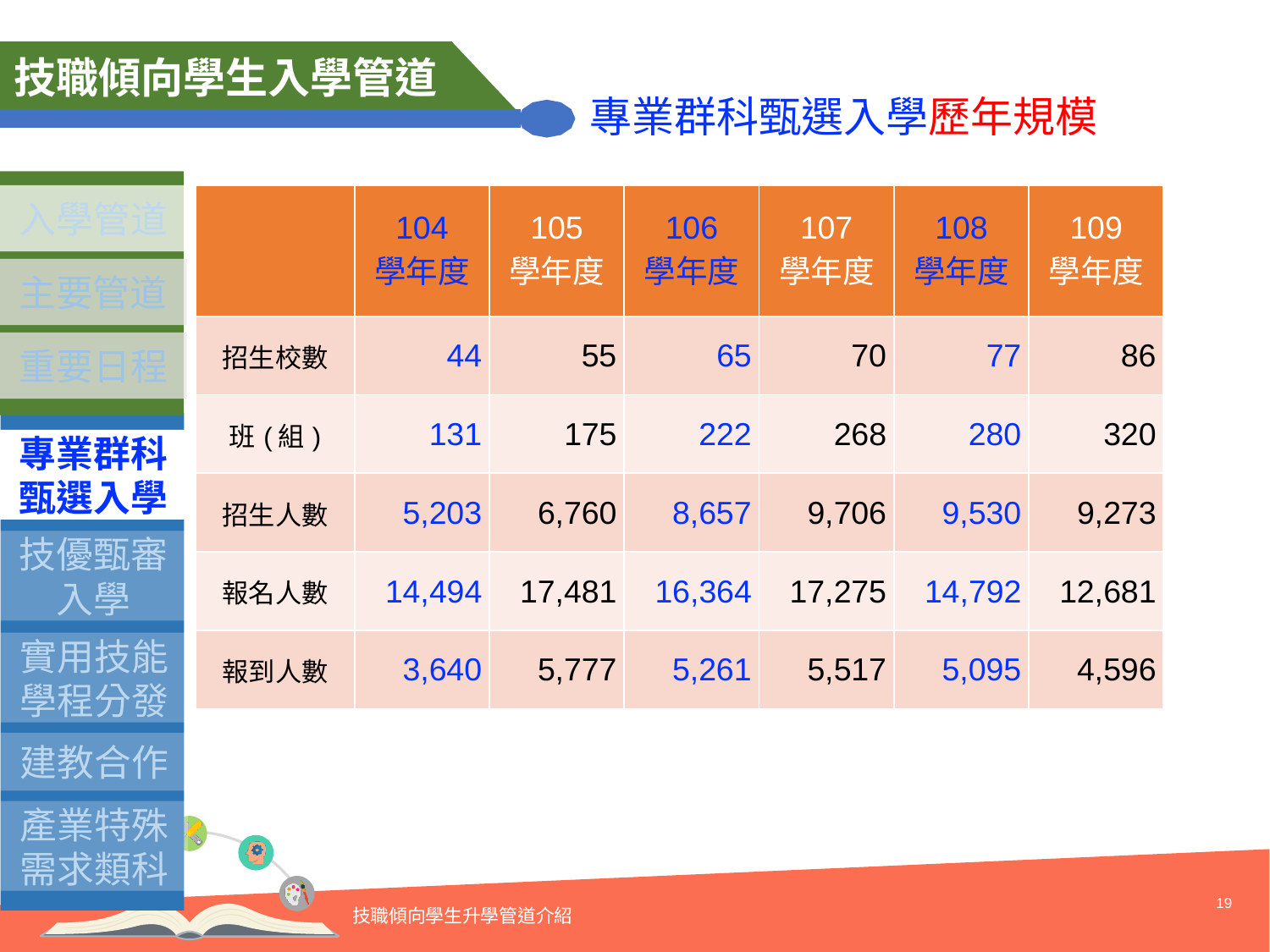

技職傾向學生入學管道

專業群科甄選入學歷年規模

入學管道
主要管道
重要日程
|  | 104 學年度 | 105 學年度 | 106 學年度 | 107 學年度 | 108 學年度 | 109 學年度 |
| --- | --- | --- | --- | --- | --- | --- |
| 招生校數 | 44 | 55 | 65 | 70 | 77 | 86 |
| 班(組) | 131 | 175 | 222 | 268 | 280 | 320 |
| 招生人數 | 5,203 | 6,760 | 8,657 | 9,706 | 9,530 | 9,273 |
| 報名人數 | 14,494 | 17,481 | 16,364 | 17,275 | 14,792 | 12,681 |
| 報到人數 | 3,640 | 5,777 | 5,261 | 5,517 | 5,095 | 4,596 |

專業群科
甄選入學
技優甄審入學
實用技能學程分發
建教合作
產業特殊需求類科
19